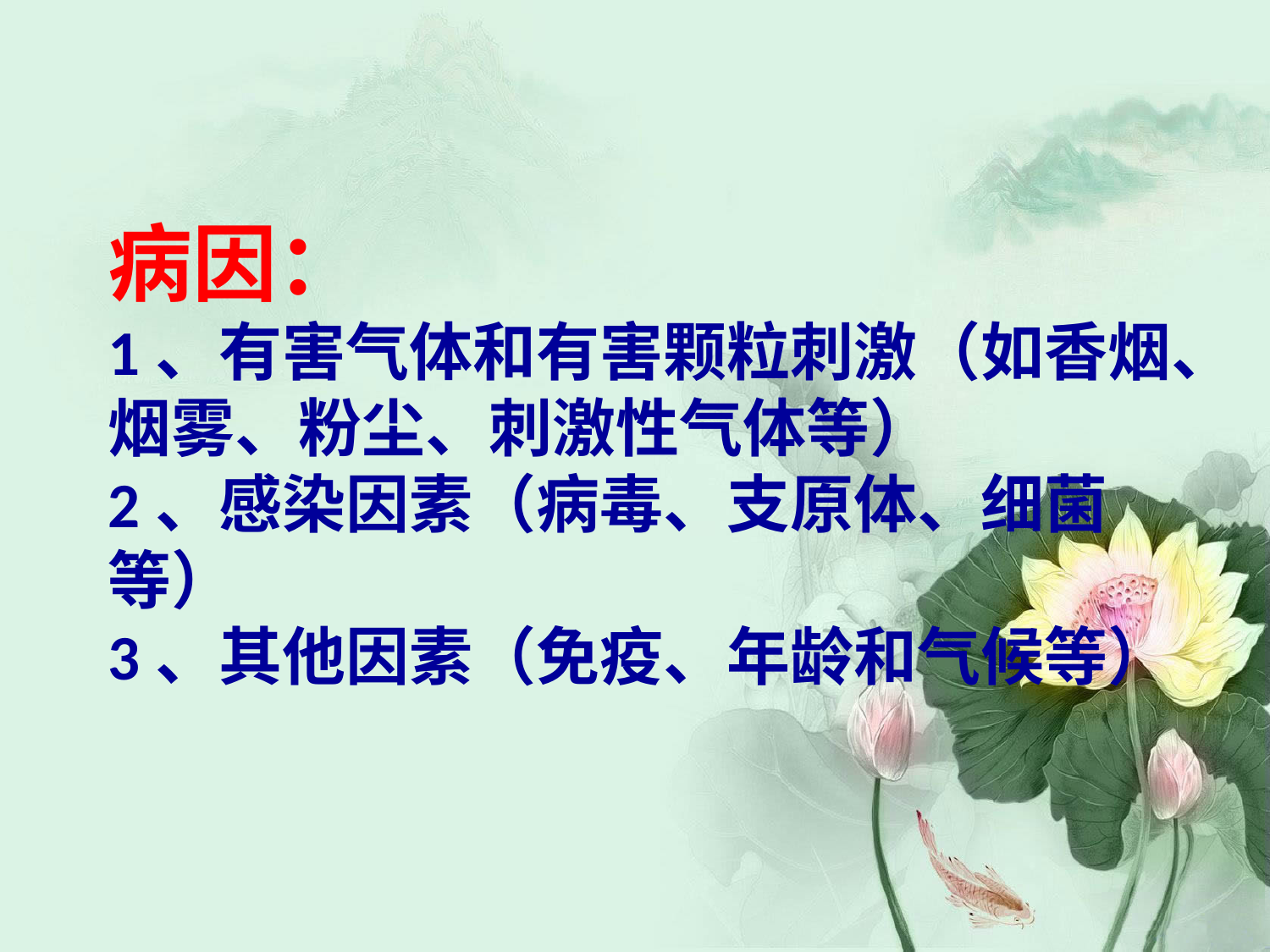

# 病因： 1、有害气体和有害颗粒刺激（如香烟、烟雾、粉尘、刺激性气体等） 2、感染因素（病毒、支原体、细菌等） 3、其他因素（免疫、年龄和气候等）